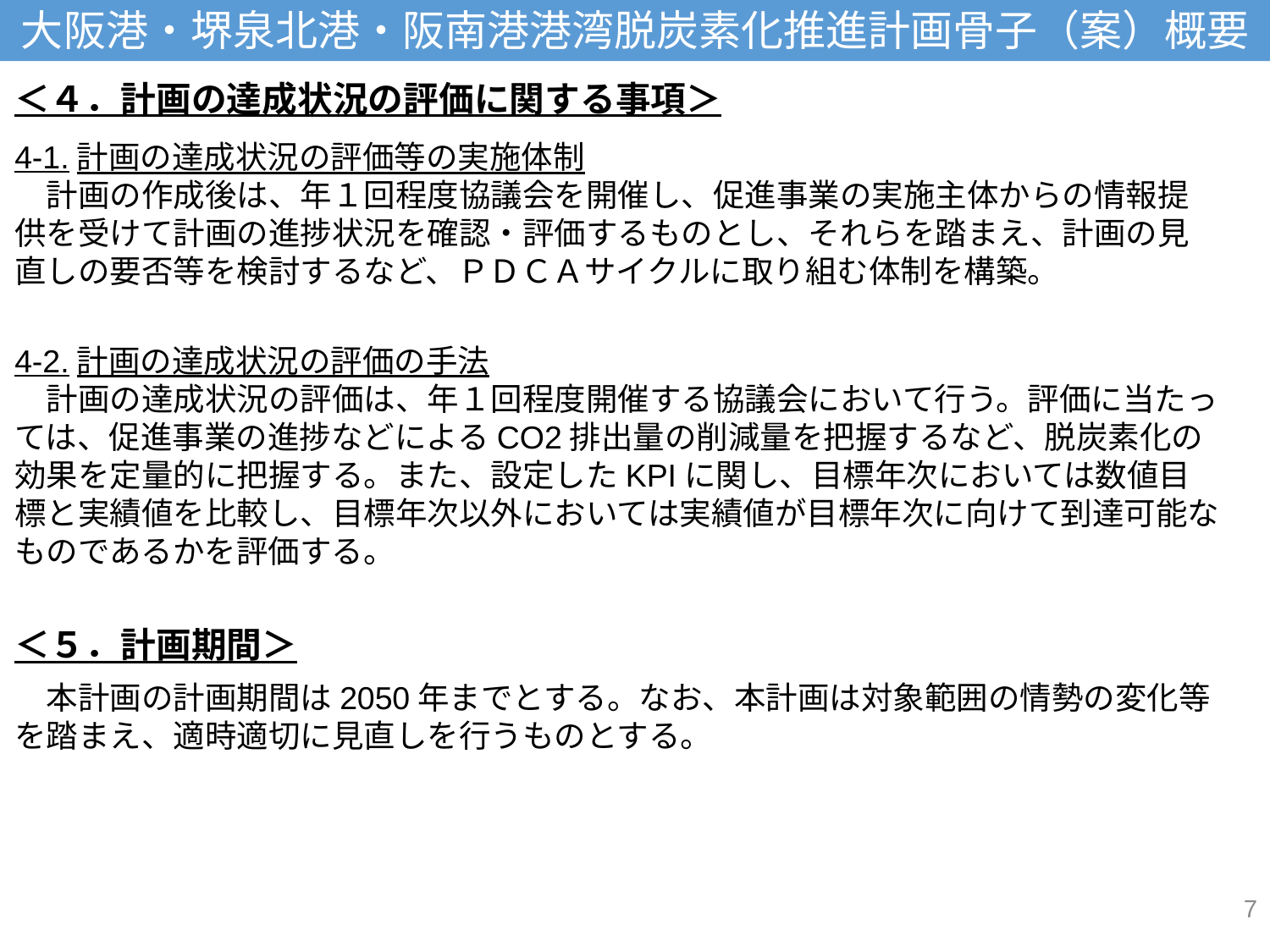

大阪港・堺泉北港・阪南港港湾脱炭素化推進計画骨子（案）概要
＜４．計画の達成状況の評価に関する事項＞
4-1.計画の達成状況の評価等の実施体制
　計画の作成後は、年１回程度協議会を開催し、促進事業の実施主体からの情報提供を受けて計画の進捗状況を確認・評価するものとし、それらを踏まえ、計画の見直しの要否等を検討するなど、ＰＤＣＡサイクルに取り組む体制を構築。
4-2.計画の達成状況の評価の手法
　計画の達成状況の評価は、年１回程度開催する協議会において行う。評価に当たっては、促進事業の進捗などによるCO2排出量の削減量を把握するなど、脱炭素化の効果を定量的に把握する。また、設定したKPIに関し、目標年次においては数値目標と実績値を比較し、目標年次以外においては実績値が目標年次に向けて到達可能なものであるかを評価する。
＜５．計画期間＞
　本計画の計画期間は2050年までとする。なお、本計画は対象範囲の情勢の変化等を踏まえ、適時適切に見直しを行うものとする。
7